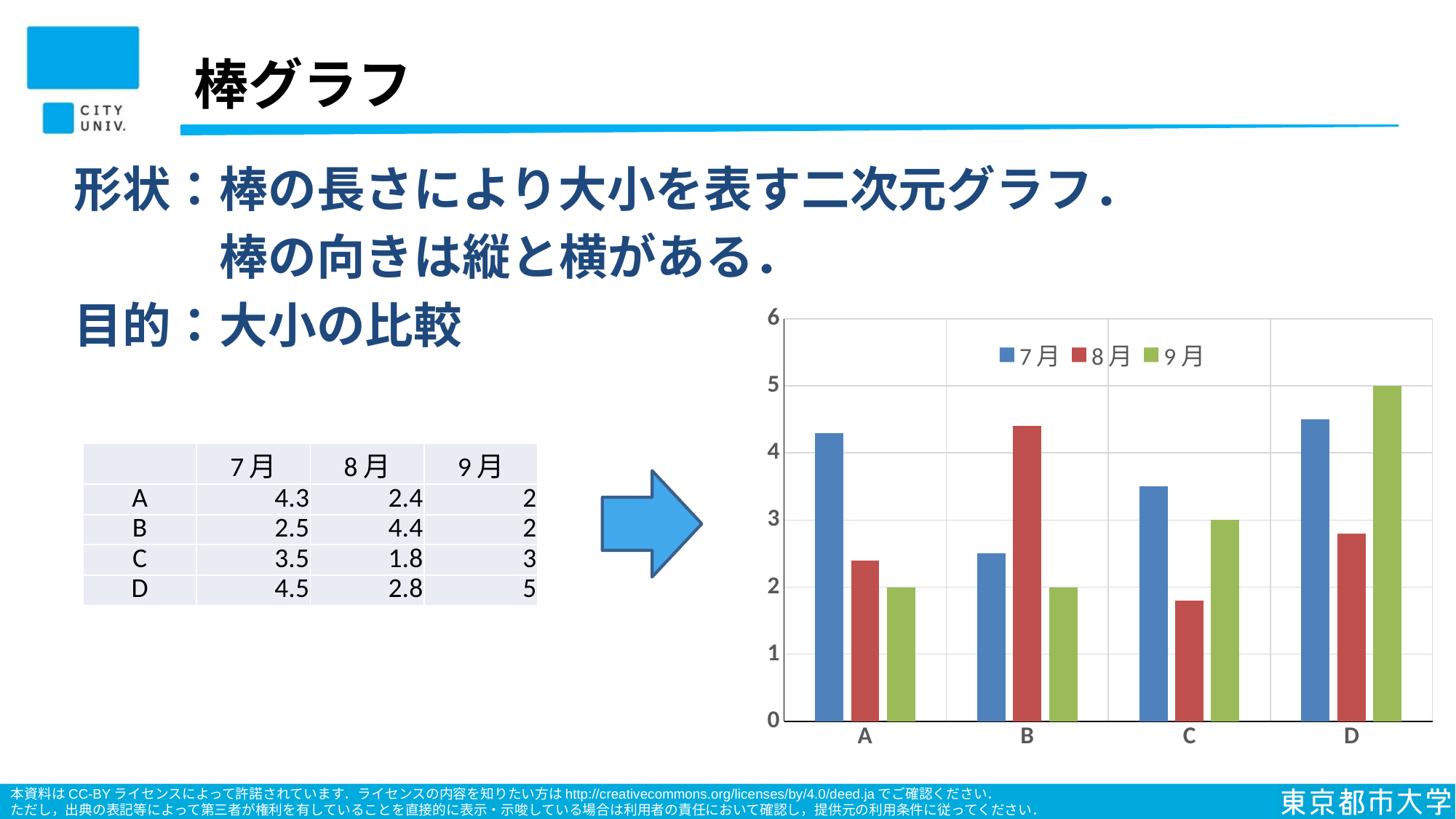

# 棒グラフ

形状：棒の長さにより大小を表す二次元グラフ．
　　　棒の向きは縦と横がある．
目的：大小の比較

### Chart

| Category | 7月 | 8月 | 9月 |
|---|---|---|---|
| A | 4.3 | 2.4 | 2.0 |
| B | 2.5 | 4.4 | 2.0 |
| C | 3.5 | 1.8 | 3.0 |
| D | 4.5 | 2.8 | 5.0 |
|  | 7月 | 8月 | 9月 |
| --- | --- | --- | --- |
| A | 4.3 | 2.4 | 2 |
| B | 2.5 | 4.4 | 2 |
| C | 3.5 | 1.8 | 3 |
| D | 4.5 | 2.8 | 5 |